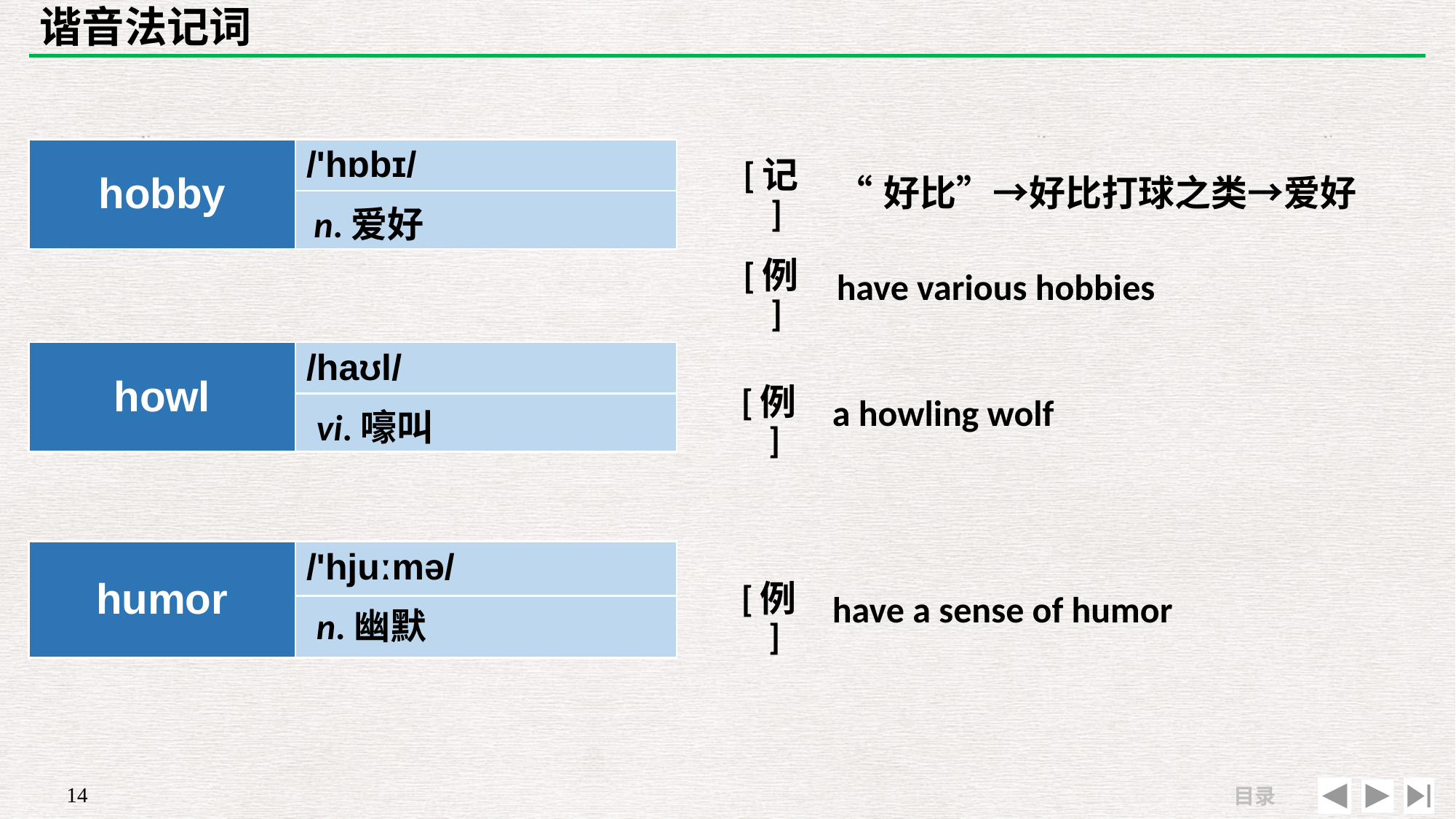

# 谐音法记词

| hobby | /'hɒbɪ/ |
| --- | --- |
|  |  |
| [记] | “好比”→好比打球之类→爱好 |
| --- | --- |
| [例] | have various hobbies |
n.爱好
|  |  |
| --- | --- |
| [例] | a howling wolf |
| howl | /haʊl/ |
| --- | --- |
|  |  |
vi.嚎叫
|  |  |
| --- | --- |
| [例] | have a sense of humor |
| humor | /'hjuːmə/ |
| --- | --- |
|  |  |
n.幽默